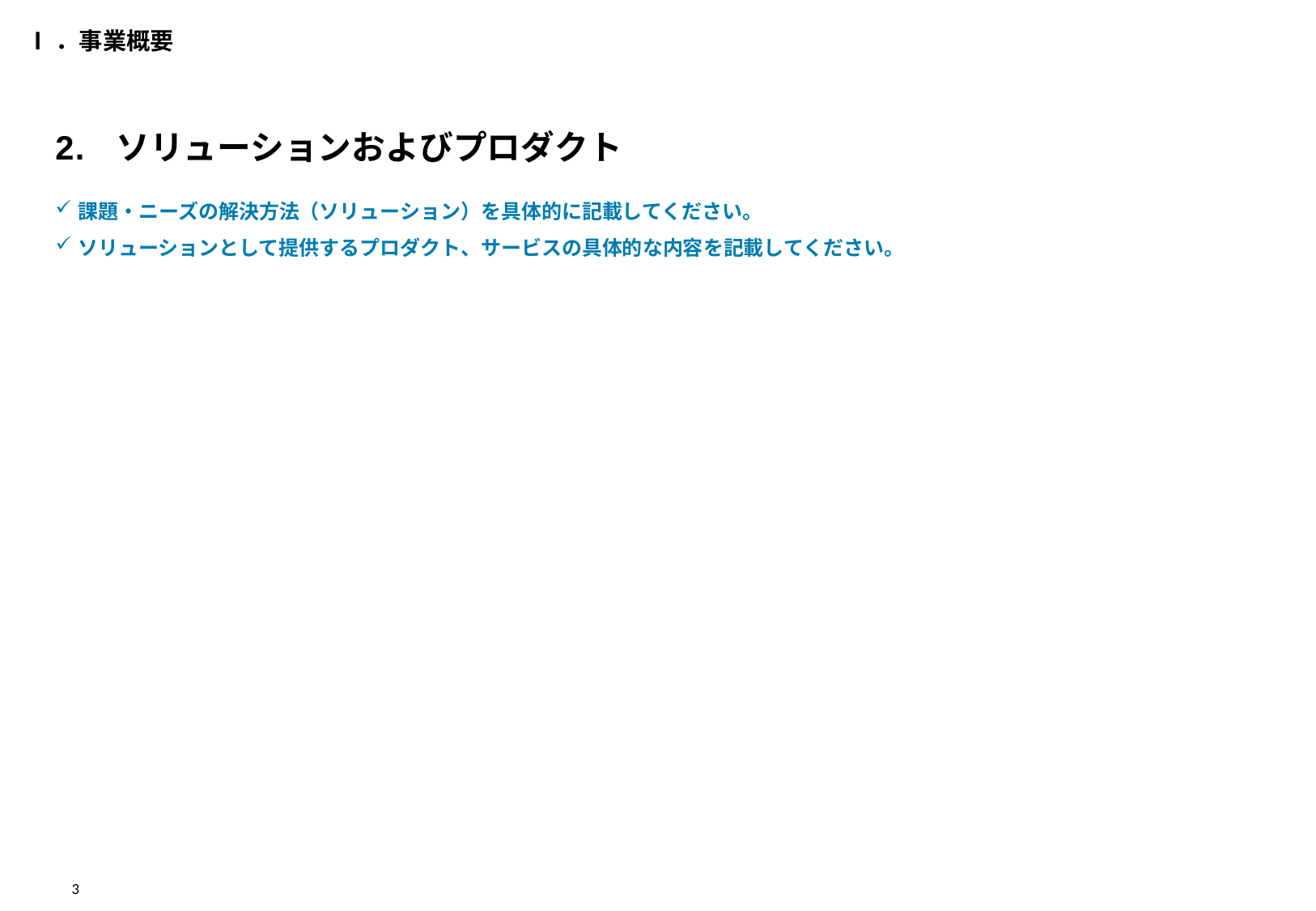

Ⅰ．事業概要
# ソリューションおよびプロダクト
課題・ニーズの解決方法（ソリューション）を具体的に記載してください。
ソリューションとして提供するプロダクト、サービスの具体的な内容を記載してください。
3